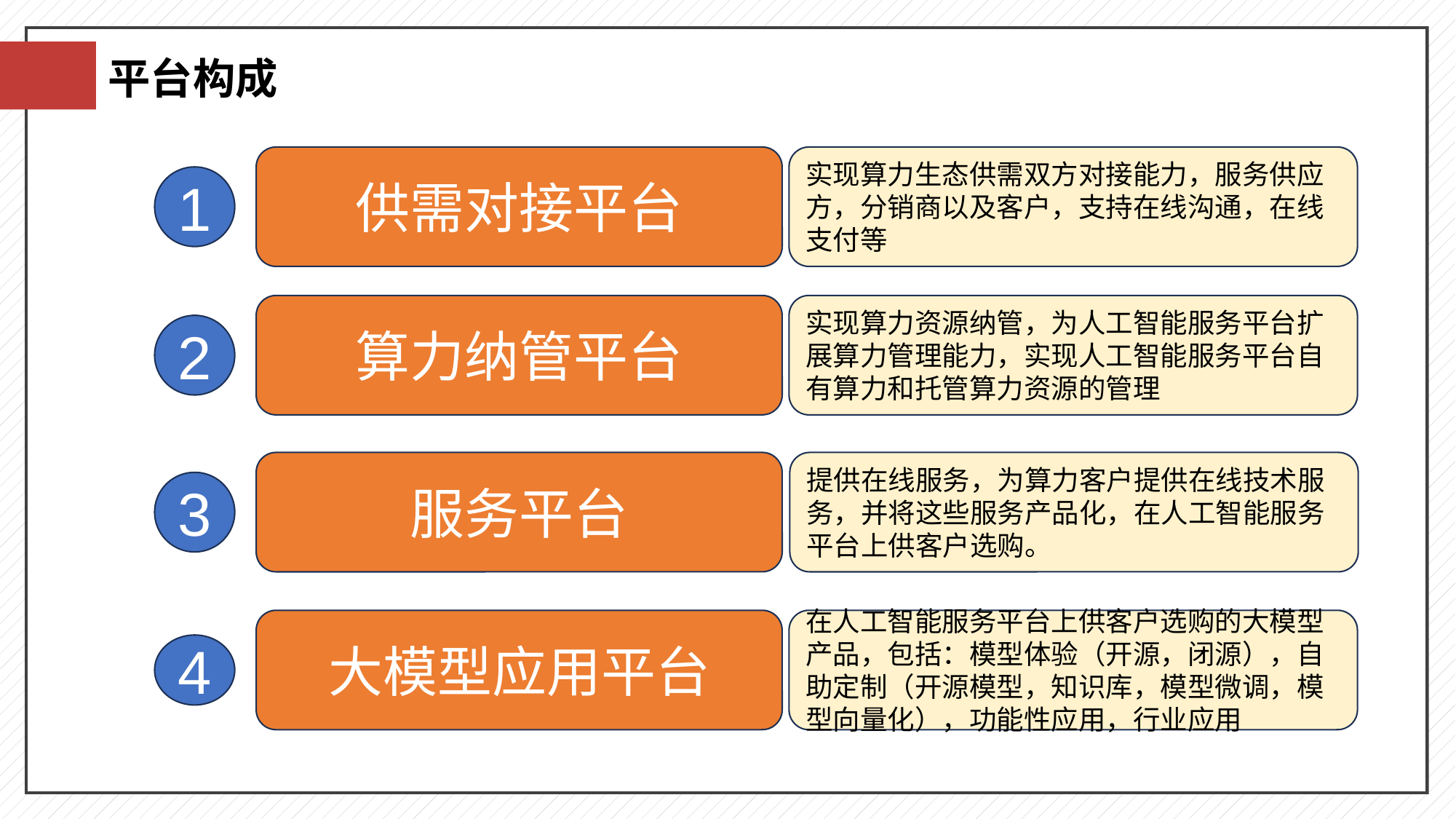

平台构成
供需对接平台
实现算力生态供需双方对接能力，服务供应方，分销商以及客户，支持在线沟通，在线支付等
1
算力纳管平台
实现算力资源纳管，为人工智能服务平台扩展算力管理能力，实现人工智能服务平台自有算力和托管算力资源的管理
2
服务平台
提供在线服务，为算力客户提供在线技术服务，并将这些服务产品化，在人工智能服务平台上供客户选购。
3
大模型应用平台
在人工智能服务平台上供客户选购的大模型产品，包括：模型体验（开源，闭源），自助定制（开源模型，知识库，模型微调，模型向量化），功能性应用，行业应用
4